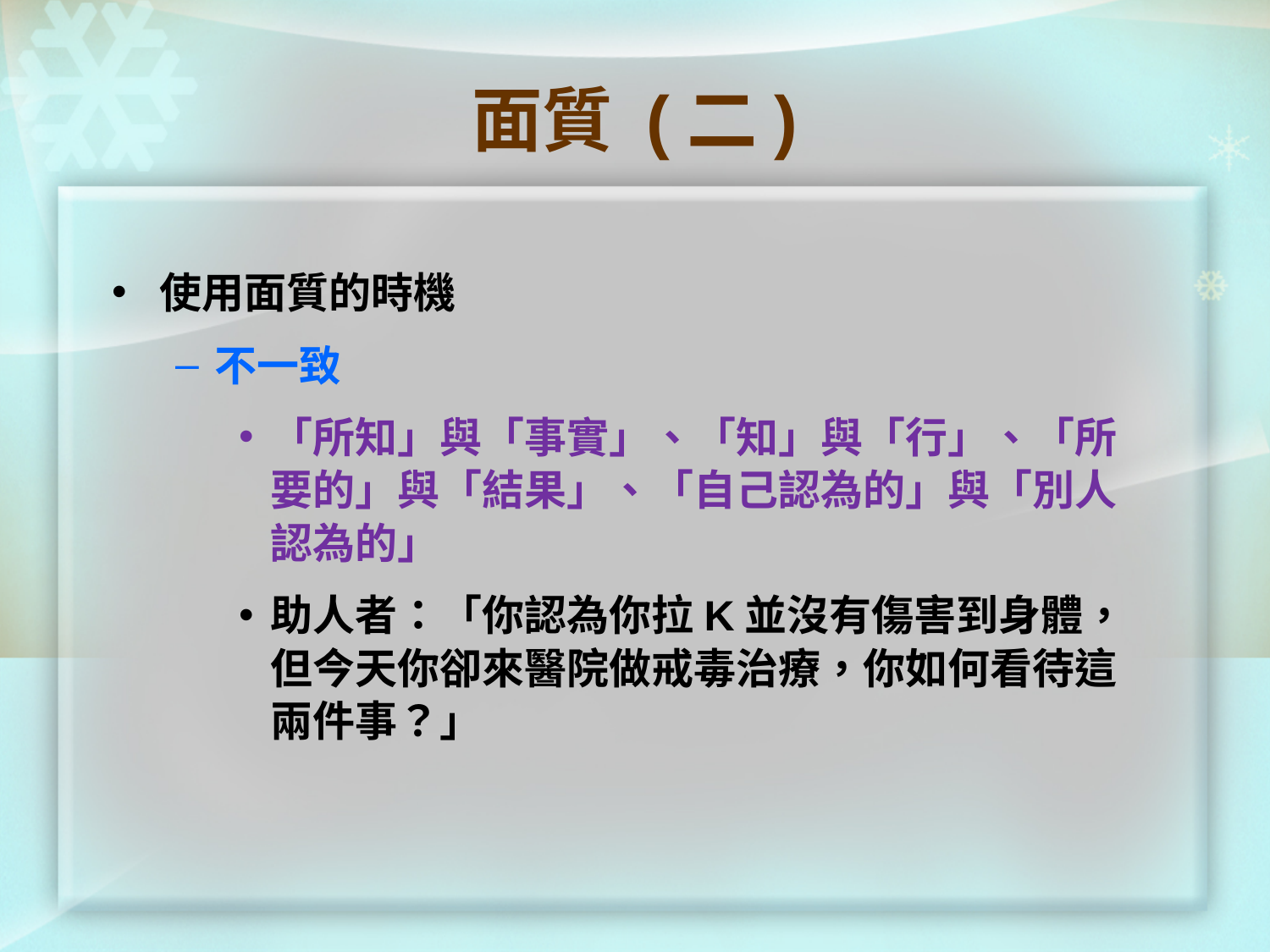

# 面質 (二)
使用面質的時機
不一致
「所知」與「事實」、「知」與「行」、「所要的」與「結果」、「自己認為的」與「別人認為的」
助人者：「你認為你拉K並沒有傷害到身體，但今天你卻來醫院做戒毒治療，你如何看待這兩件事？」